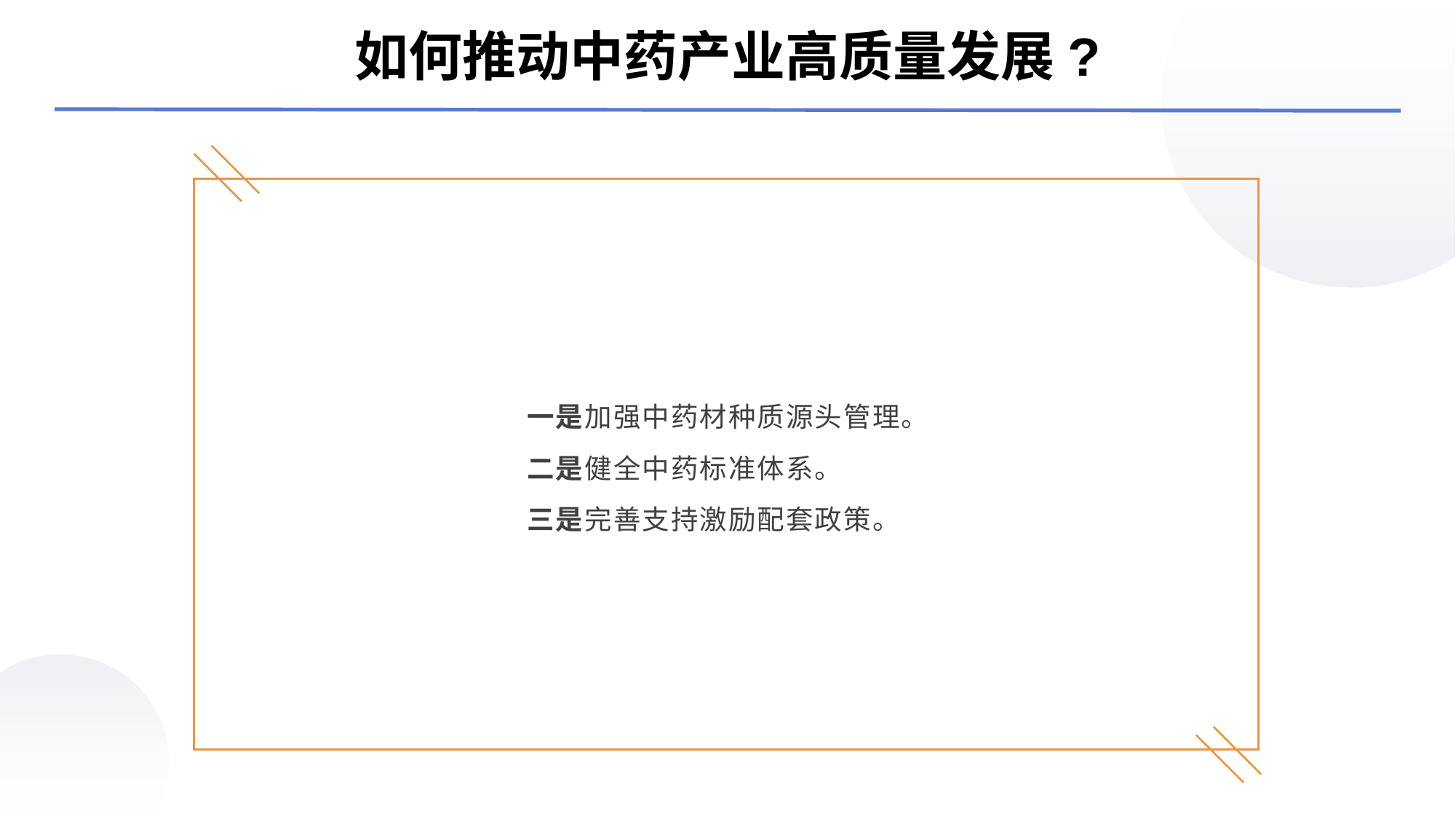

如何推动中药产业高质量发展?

一是加强中药材种质源头管理。
二是健全中药标准体系。
三是完善支持激励配套政策。